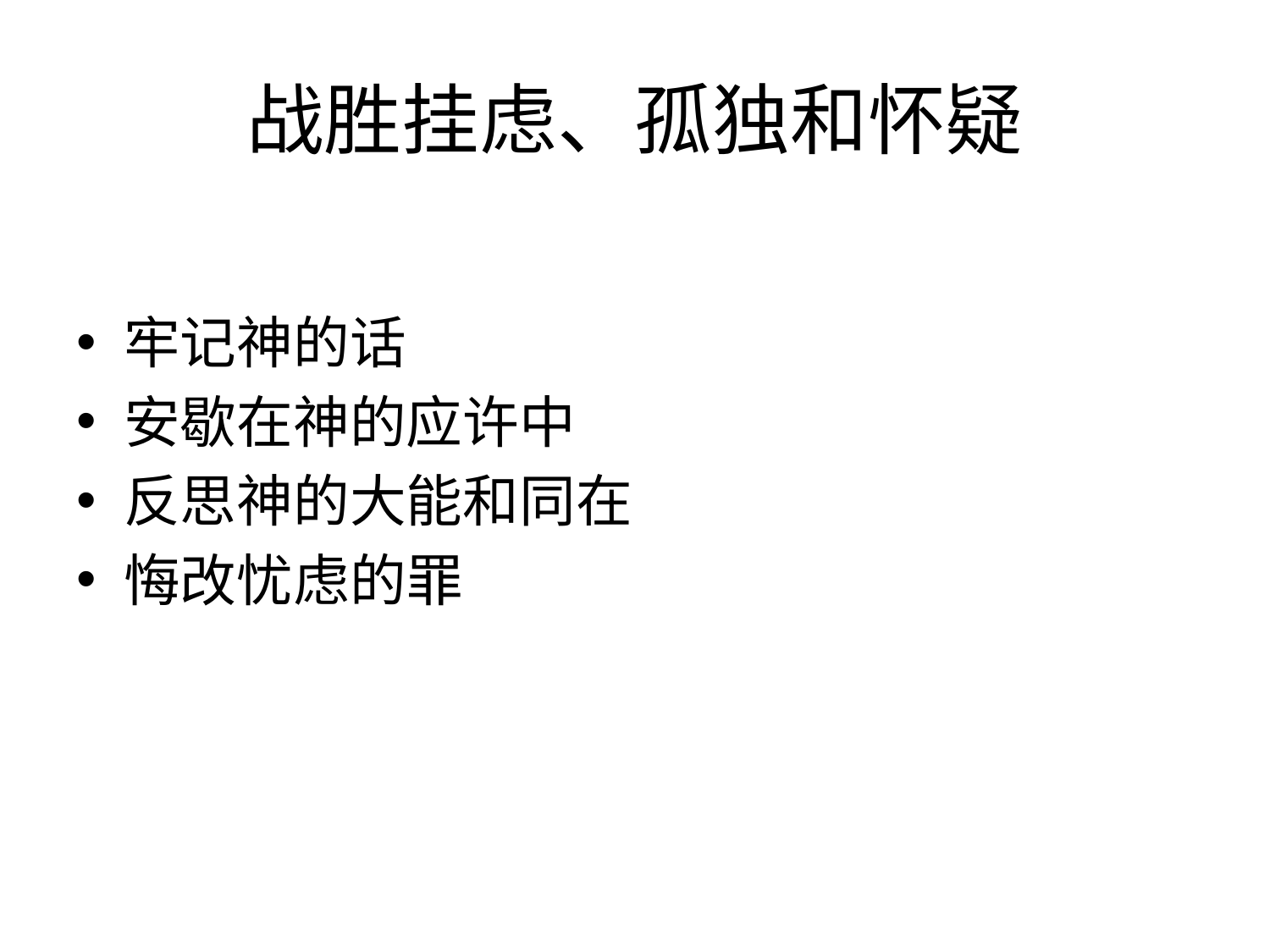

# 战胜挂虑、孤独和怀疑

牢记神的话
安歇在神的应许中
反思神的大能和同在
悔改忧虑的罪